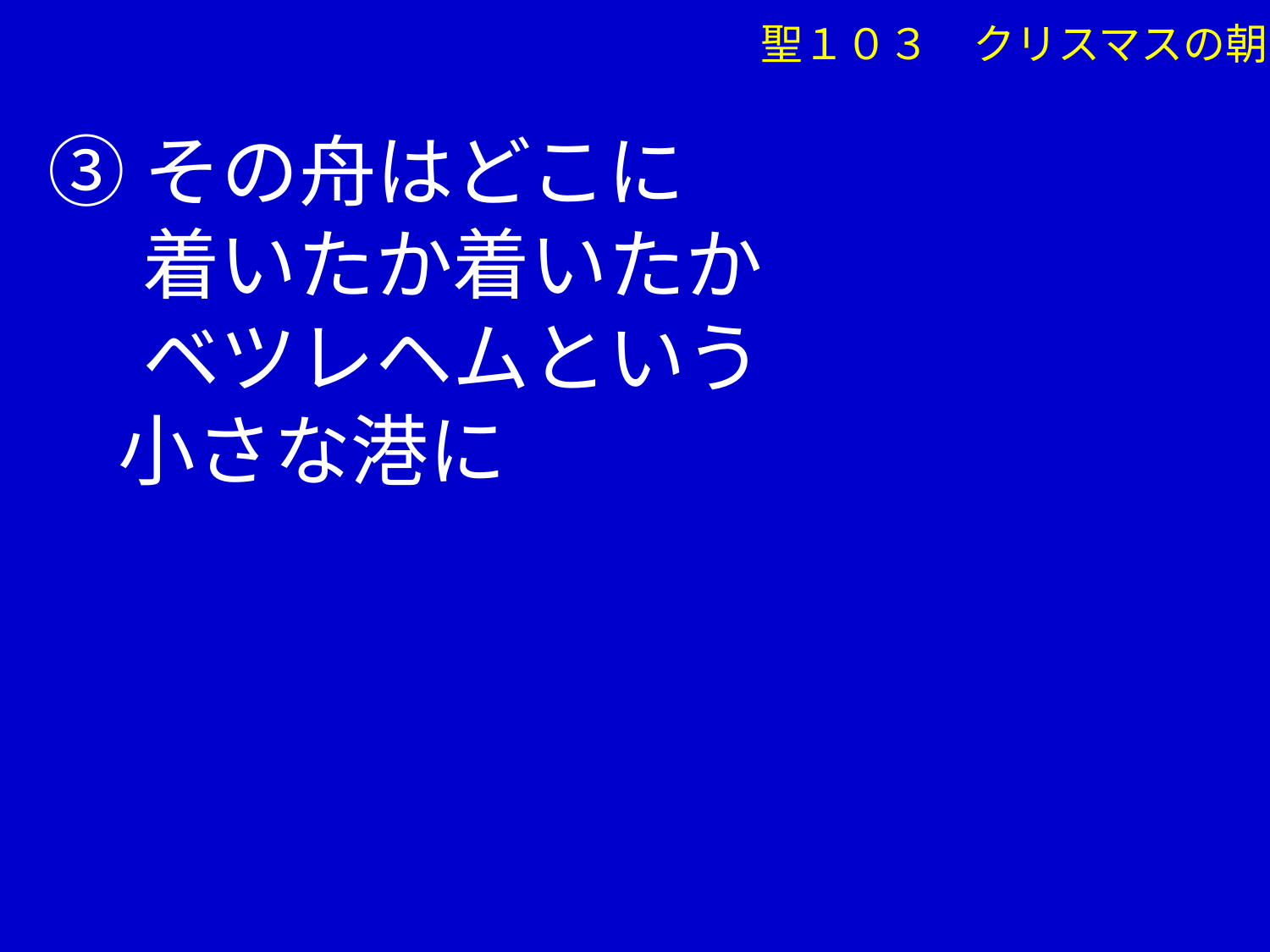

聖１０３　クリスマスの朝
➂その舟はどこに
　 着いたか着いたか
　 ベツレヘムという
   小さな港に